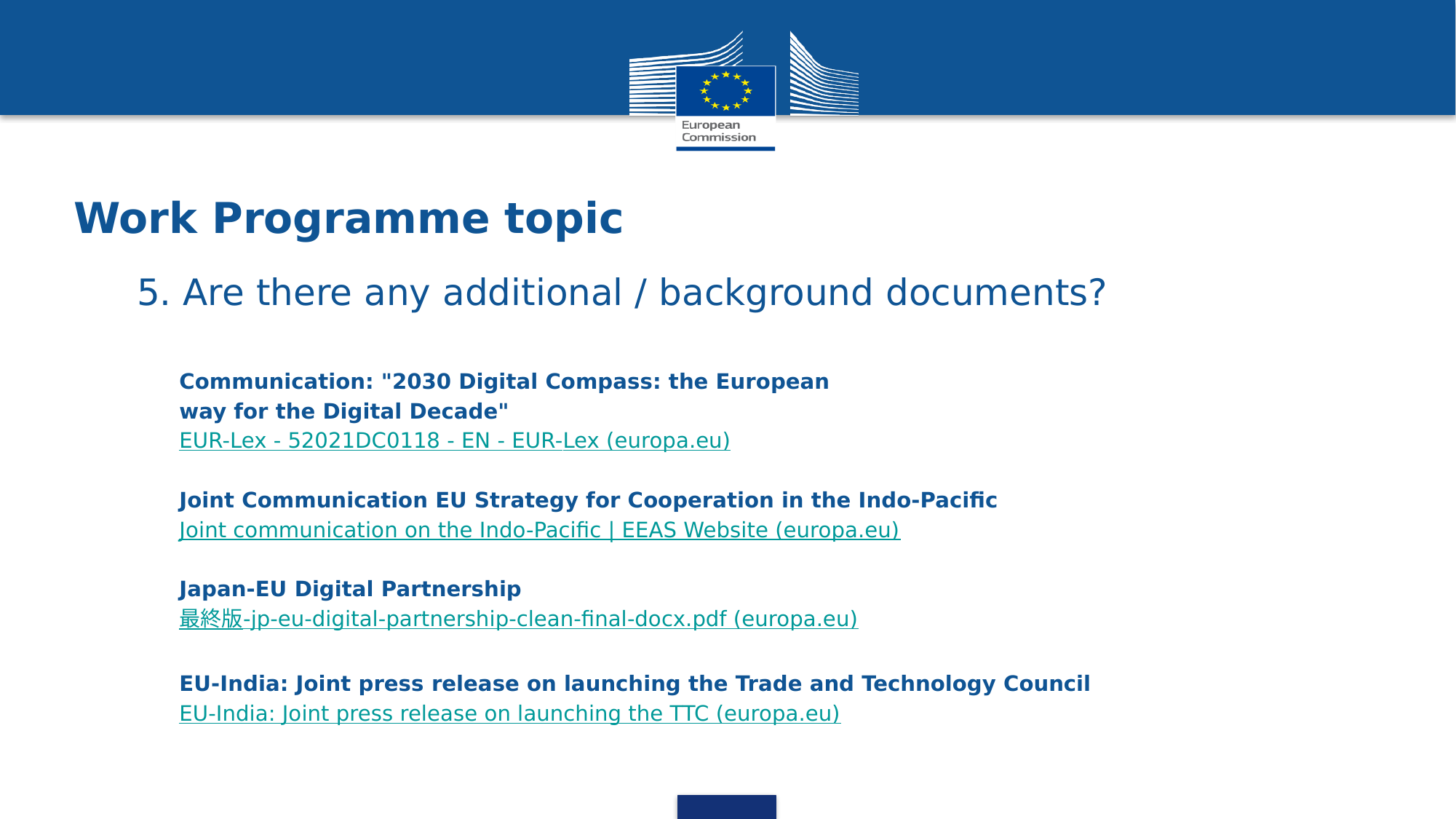

# Work Programme topic
5. Are there any additional / background documents?

Communication: "2030 Digital Compass: the European
way for the Digital Decade"
EUR-Lex - 52021DC0118 - EN - EUR-Lex (europa.eu)

Joint Communication EU Strategy for Cooperation in the Indo-Pacific
Joint communication on the Indo-Pacific | EEAS Website (europa.eu)

Japan-EU Digital Partnership
最終版-jp-eu-digital-partnership-clean-final-docx.pdf (europa.eu)

EU-India: Joint press release on launching the Trade and Technology Council
EU-India: Joint press release on launching the TTC (europa.eu)